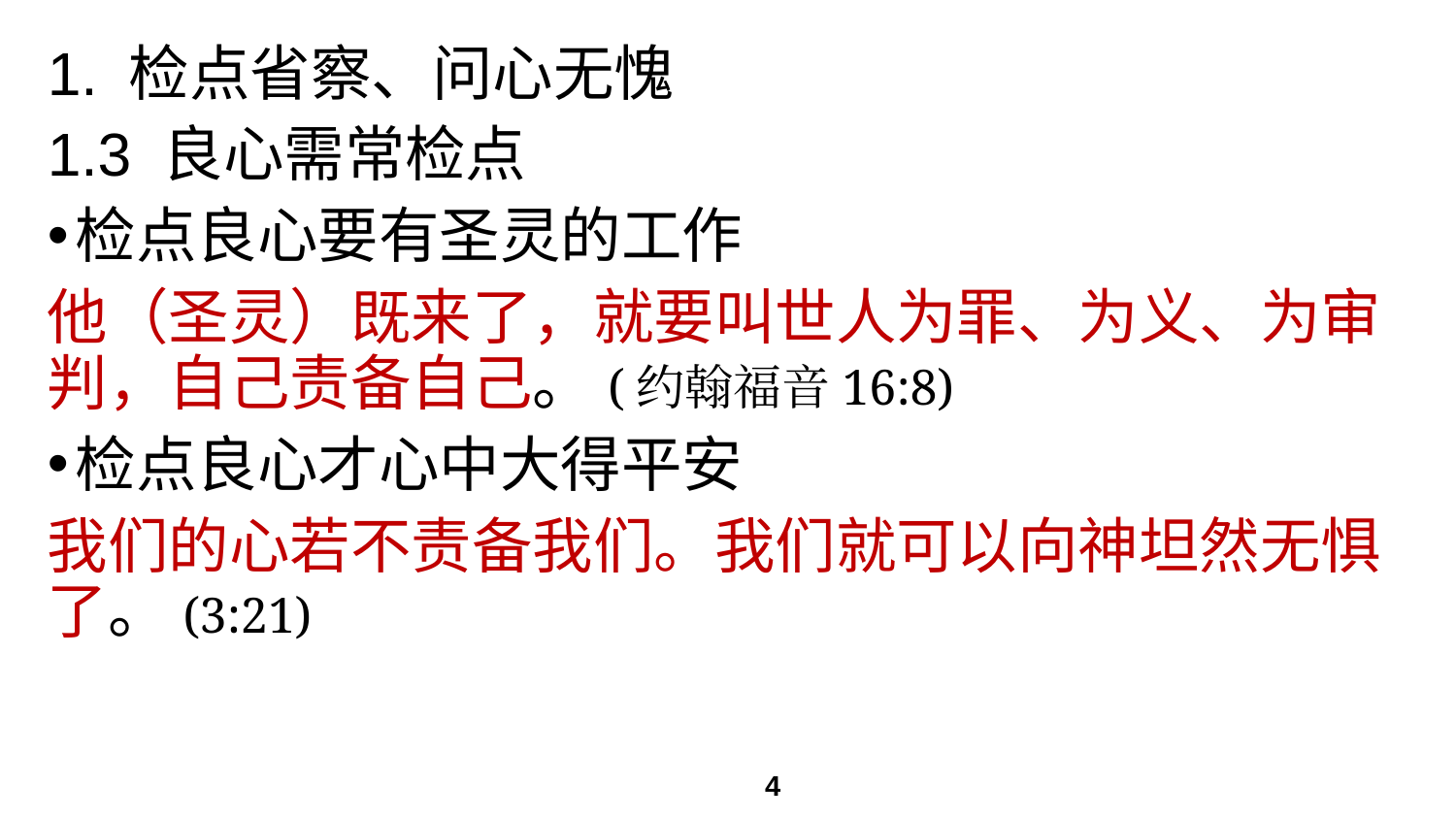

# 1. 检点省察、问心无愧
1.3 良心需常检点
检点良心要有圣灵的工作
他（圣灵）既来了，就要叫世人为罪、为义、为审判，自己责备自己。(约翰福音16:8)
检点良心才心中大得平安
我们的心若不责备我们。我们就可以向神坦然无惧了。(3:21)
4